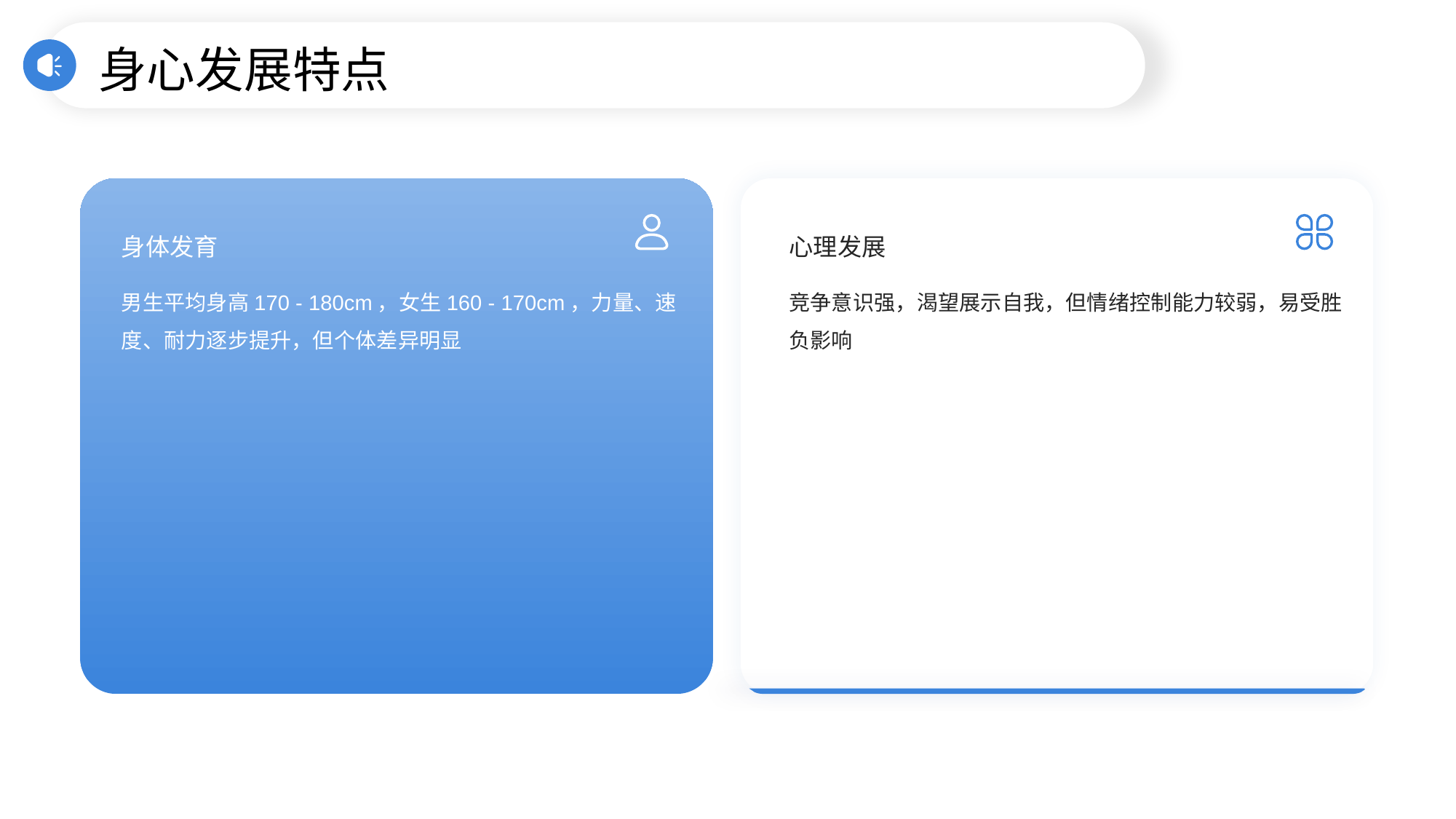

身心发展特点

身体发育
心理发展

竞争意识强，渴望展示自我，但情绪控制能力较弱，易受胜负影响
男生平均身高170 - 180cm，女生160 - 170cm，力量、速度、耐力逐步提升，但个体差异明显